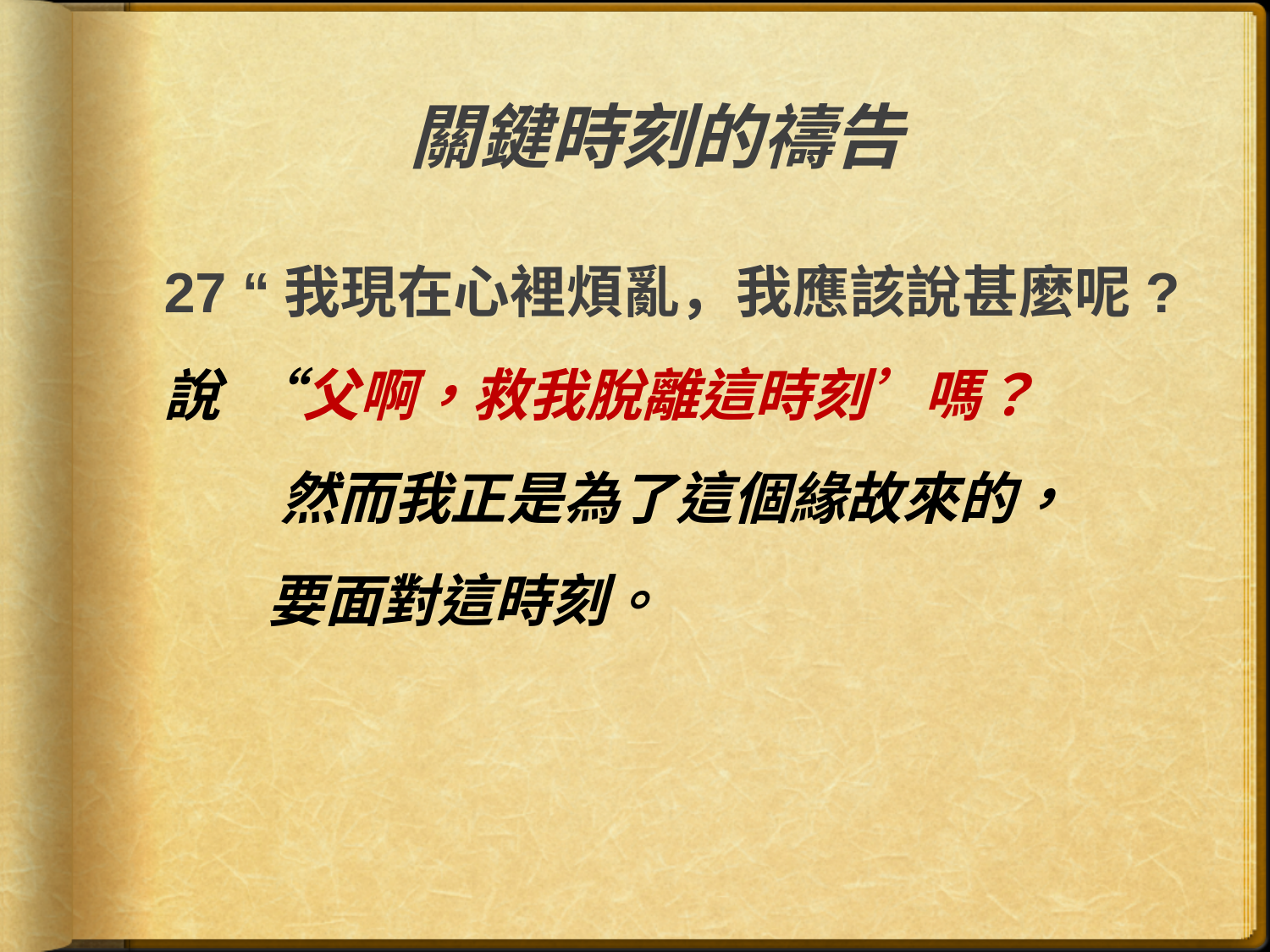

# 關鍵時刻的禱告
27 “我現在心裡煩亂，我應該說甚麼呢?
說  “父啊，救我脫離這時刻’嗎？
        然而我正是為了這個緣故來的，
       要面對這時刻。